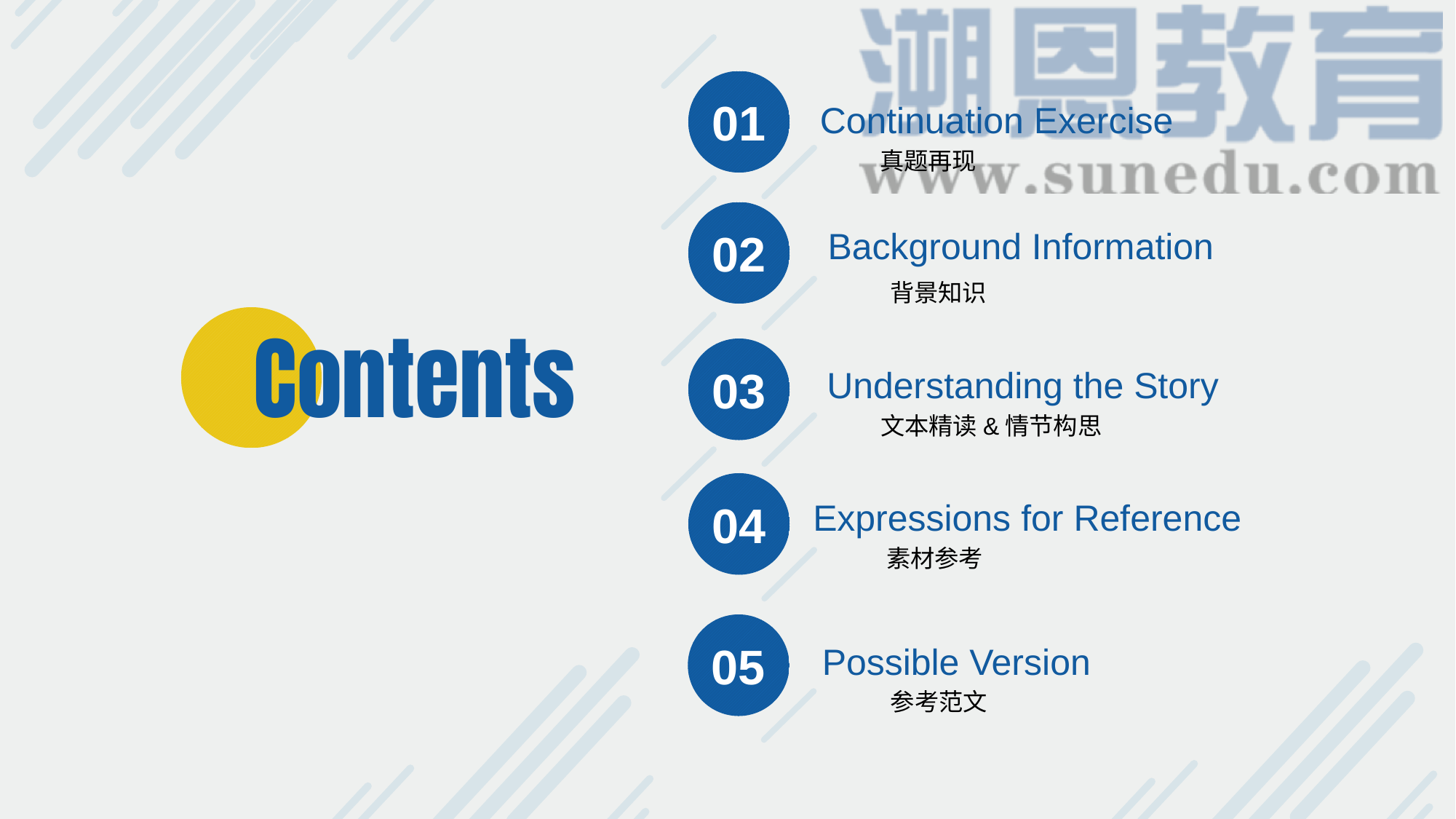

01
Continuation Exercise
真题再现
02
Background Information
背景知识

Contents
03
Understanding the Story
文本精读&情节构思
04
Expressions for Reference
素材参考
05
Possible Version
参考范文